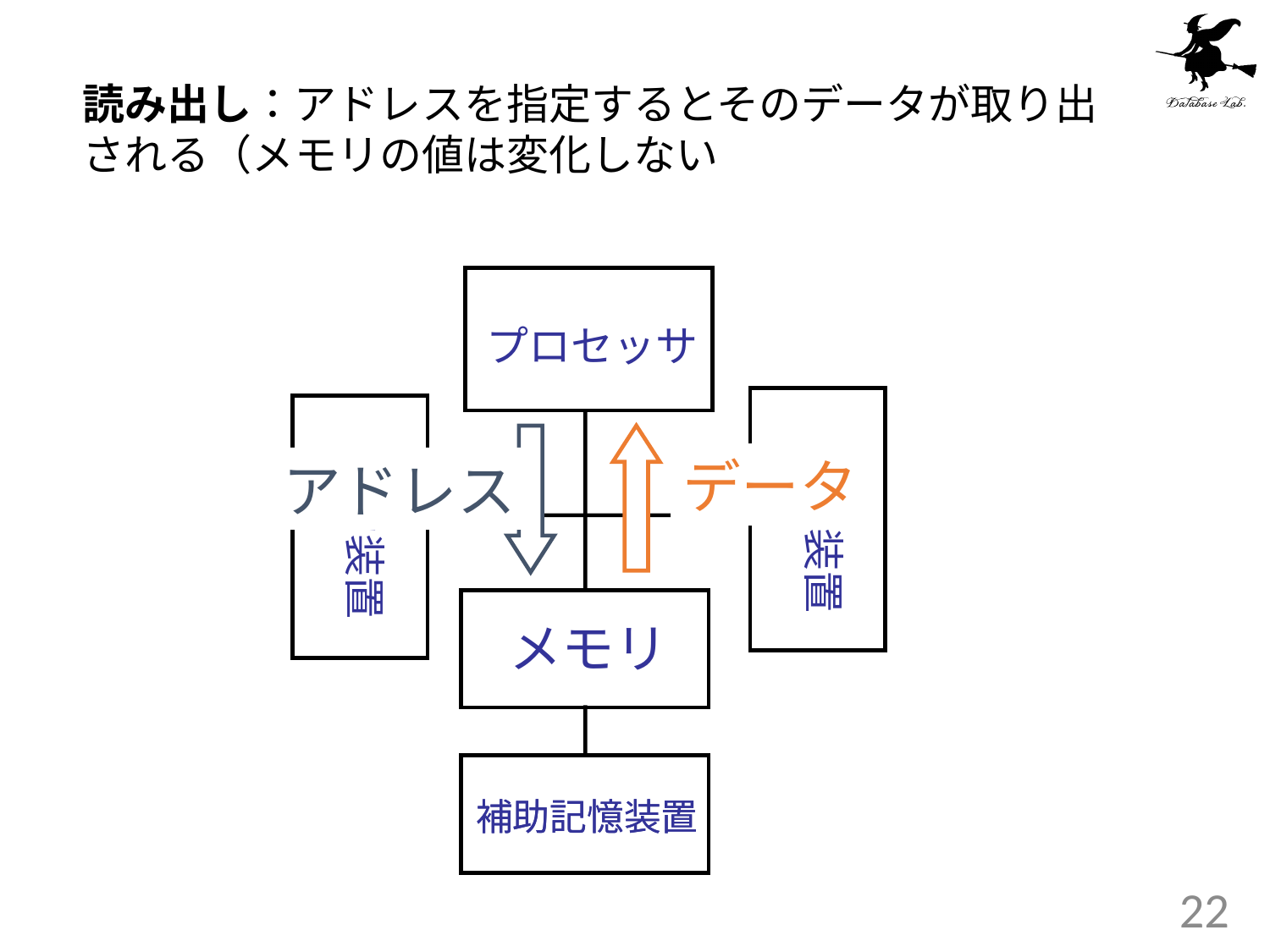

読み出し：アドレスを指定するとそのデータが取り出される（メモリの値は変化しない

プロセッサ

出力装置
入力装置

メモリ

補助記憶装置

データ
アドレス

補助記憶装置

22